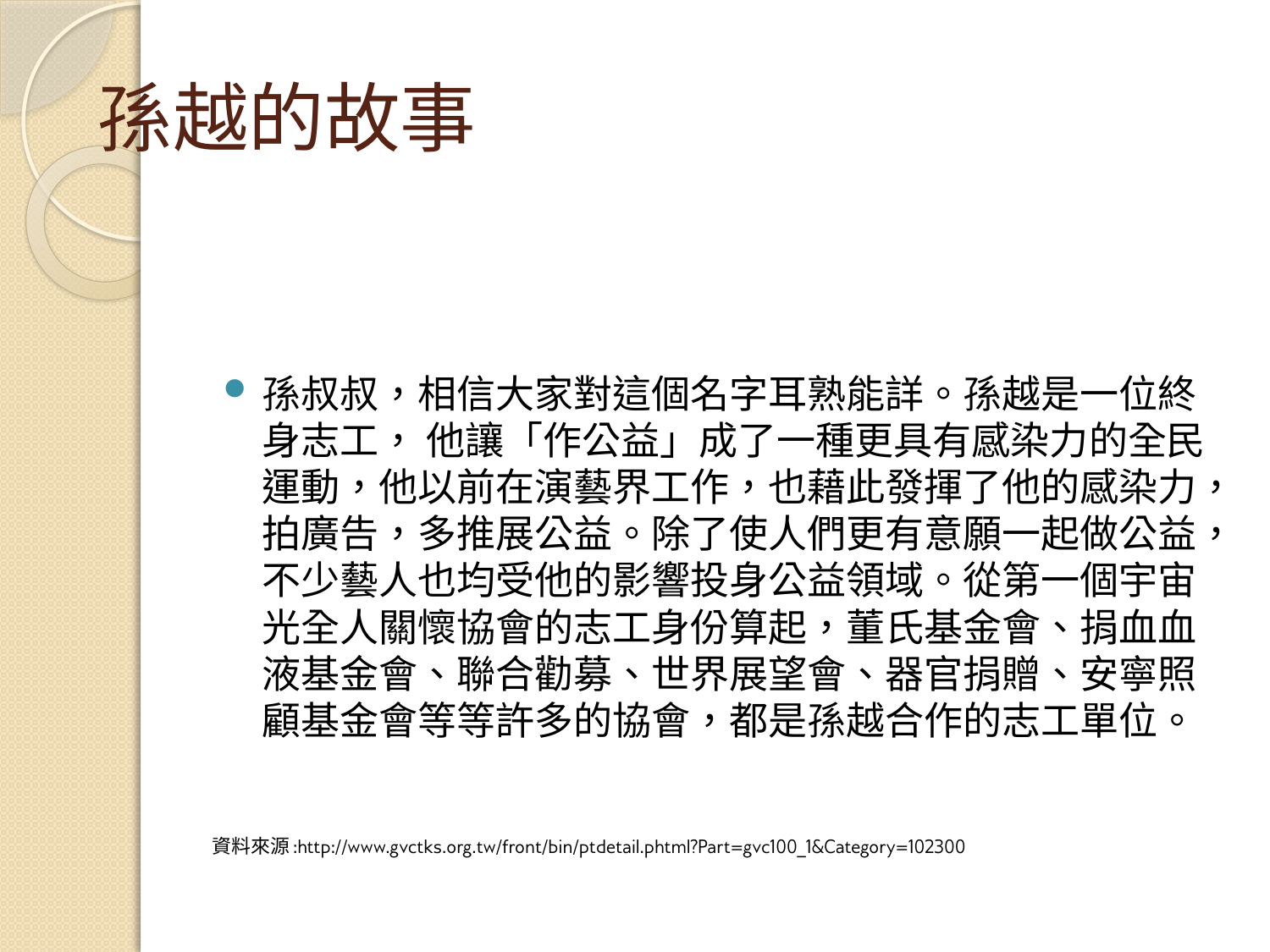

# 孫越的故事

孫叔叔，相信大家對這個名字耳熟能詳。孫越是一位終身志工， 他讓「作公益」成了一種更具有感染力的全民運動，他以前在演藝界工作，也藉此發揮了他的感染力，拍廣告，多推展公益。除了使人們更有意願一起做公益，不少藝人也均受他的影響投身公益領域。從第一個宇宙光全人關懷協會的志工身份算起，董氏基金會、捐血血液基金會、聯合勸募、世界展望會、器官捐贈、安寧照顧基金會等等許多的協會，都是孫越合作的志工單位。

資料來源:http://www.gvctks.org.tw/front/bin/ptdetail.phtml?Part=gvc100_1&Category=102300